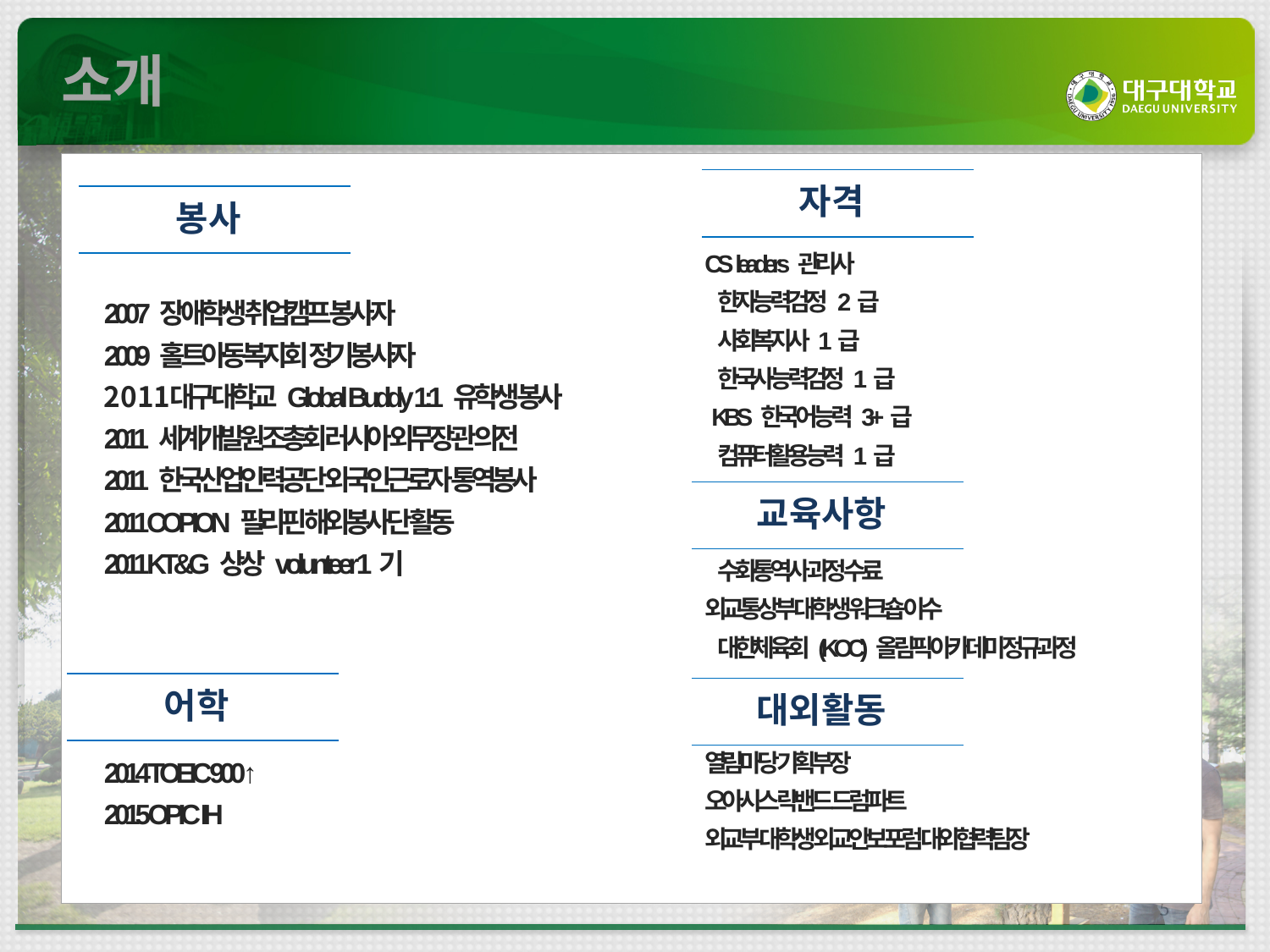

소개

CS leaders 관리사
 한자능력검정  2급
 사회복지사 1급
 한국사능력검정 1급
 KBS 한국어능력 3+급
 컴퓨터활용능력 1급

 수화통역사 과정 수료
외교통상부 대학생 워크숍 이수
 대한체육회 (KOC) 올림픽 아카데미 정규과정

열림마당 기획부장
오아시스 락밴드 드럼 파트
외교부 대학생 외교안보포럼 대외협력팀장

2007 장애학생 취업캠프 봉사자
2009 홀트아동복지회  정기봉사자
대구대학교 Global  Buddy  1:1 유학생 봉사
2011 세계개발원조총회 러시아 외무장관 의전
2011 한국산업인력공단 외국인근로자 통역봉사
2011 COPION 필리핀 해외봉사단 활동
2011 KT&G 상상 volunteer 1기

2014 TOEIC 900 ↑
2015 OPIC  IH

자격

봉사

교육사항

어학

대외활동
5